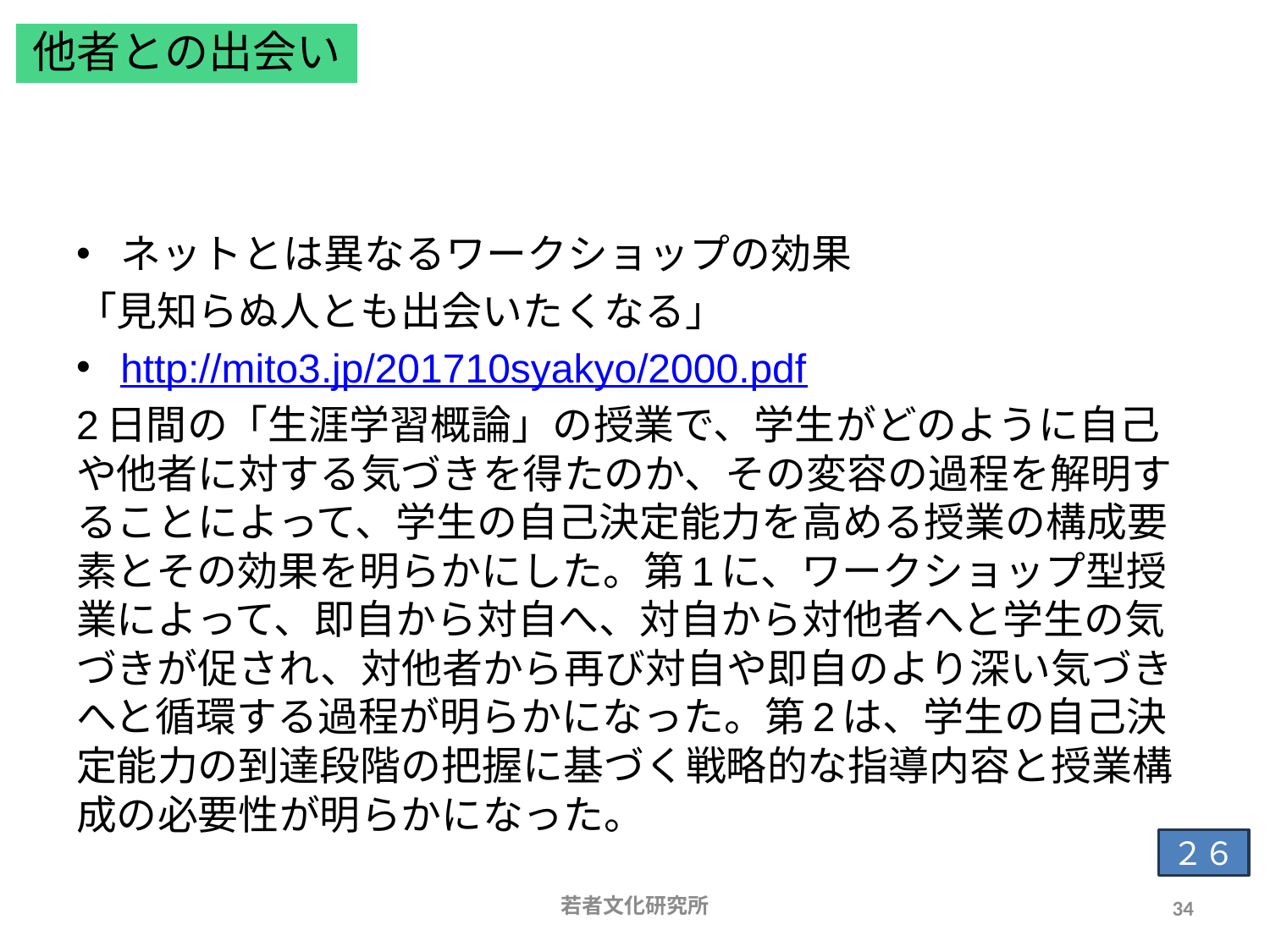

他者との出会い
# 見知らぬ他者と出会う
ネットとは異なるワークショップの効果
「見知らぬ人とも出会いたくなる」
http://mito3.jp/201710syakyo/2000.pdf
2日間の「生涯学習概論」の授業で、学生がどのように自己や他者に対する気づきを得たのか、その変容の過程を解明することによって、学生の自己決定能力を高める授業の構成要素とその効果を明らかにした。第1に、ワークショップ型授業によって、即自から対自へ、対自から対他者へと学生の気づきが促され、対他者から再び対自や即自のより深い気づきへと循環する過程が明らかになった。第2は、学生の自己決定能力の到達段階の把握に基づく戦略的な指導内容と授業構成の必要性が明らかになった。

２６
若者文化研究所
34